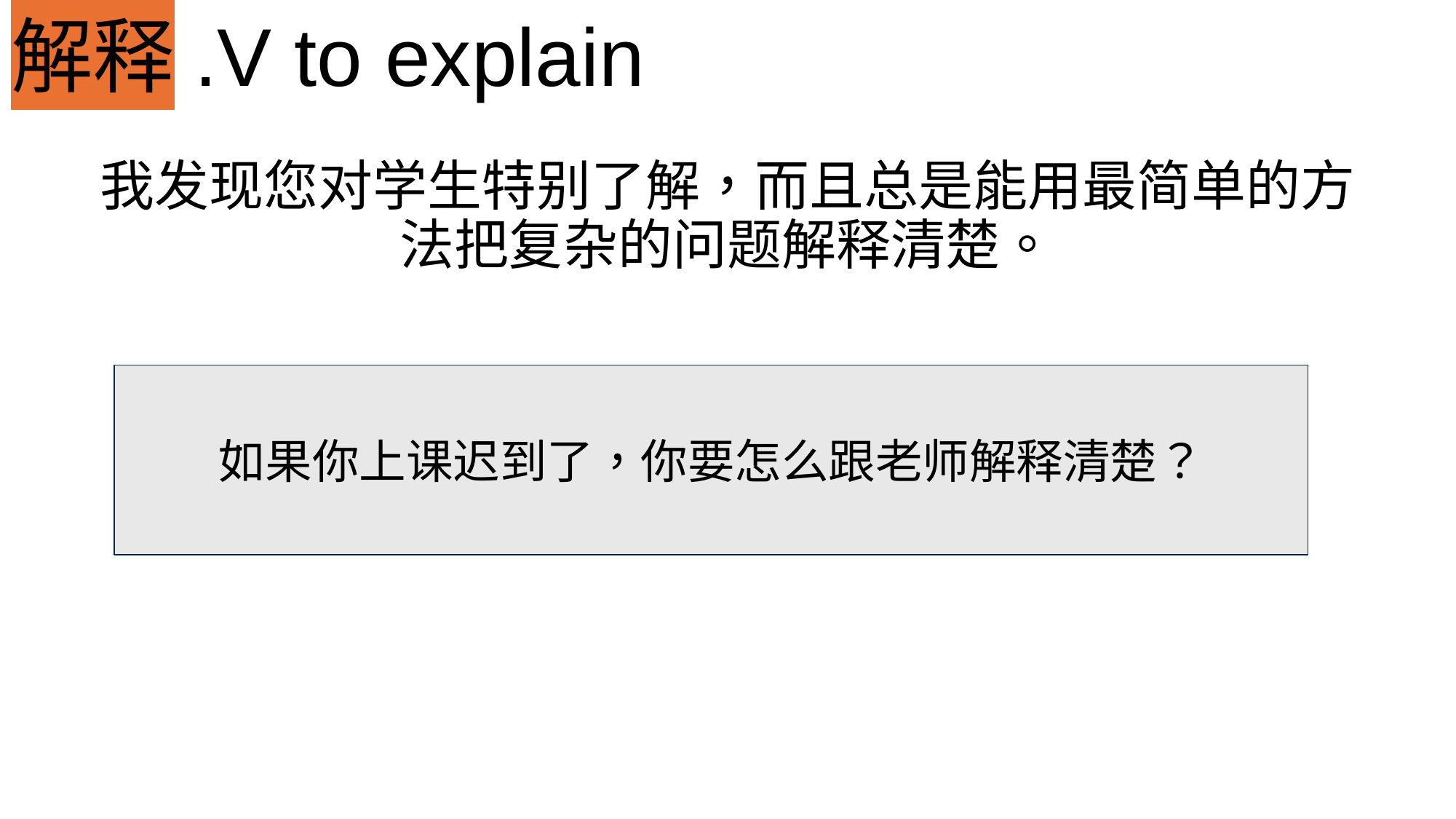

# 解释.V to explain
我发现您对学生特别了解，而且总是能用最简单的方法把复杂的问题解释清楚。
如果你上课迟到了，你要怎么跟老师解释清楚？